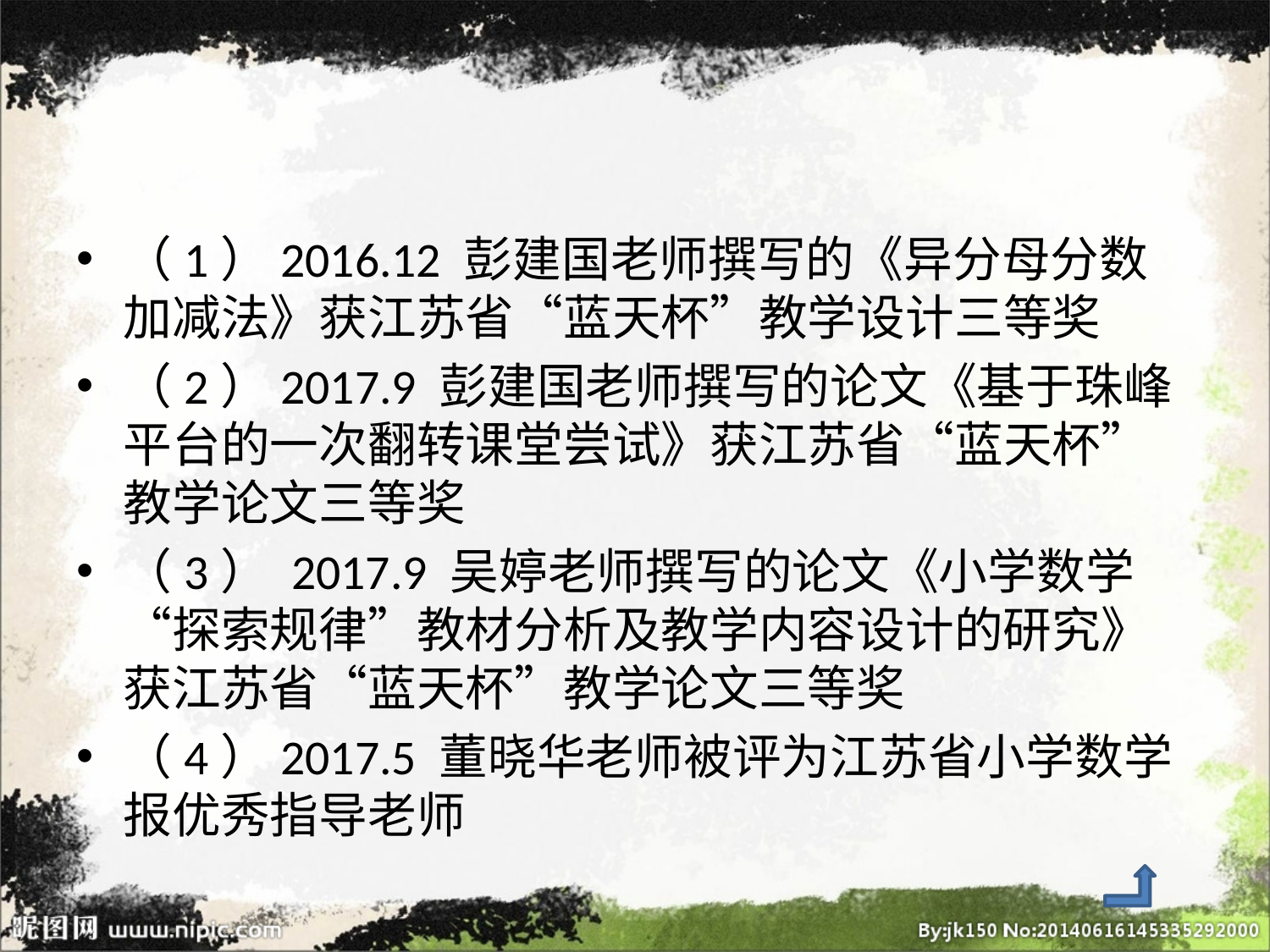

（1）2016.12 彭建国老师撰写的《异分母分数加减法》获江苏省“蓝天杯”教学设计三等奖
（2）2017.9 彭建国老师撰写的论文《基于珠峰平台的一次翻转课堂尝试》获江苏省“蓝天杯”教学论文三等奖
（3） 2017.9 吴婷老师撰写的论文《小学数学“探索规律”教材分析及教学内容设计的研究》获江苏省“蓝天杯”教学论文三等奖
（4）2017.5 董晓华老师被评为江苏省小学数学报优秀指导老师